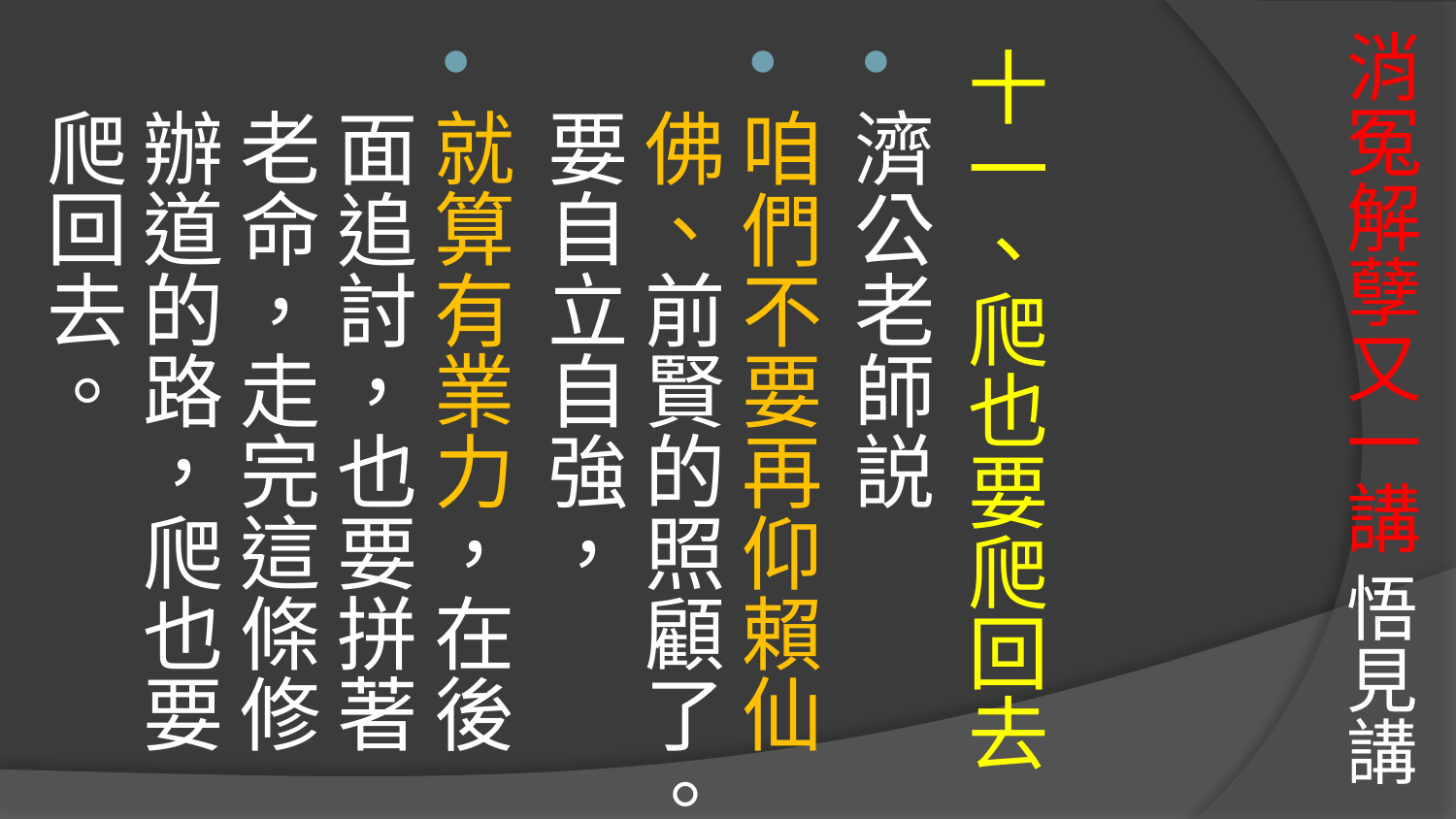

# 消冤解孽又一講 悟見講
十一、爬也要爬回去
濟公老師説
咱們不要再仰賴仙佛、前賢的照顧了。要自立自強，
就算有業力，在後面追討，也要拼著老命，走完這條修辦道的路，爬也要爬回去。